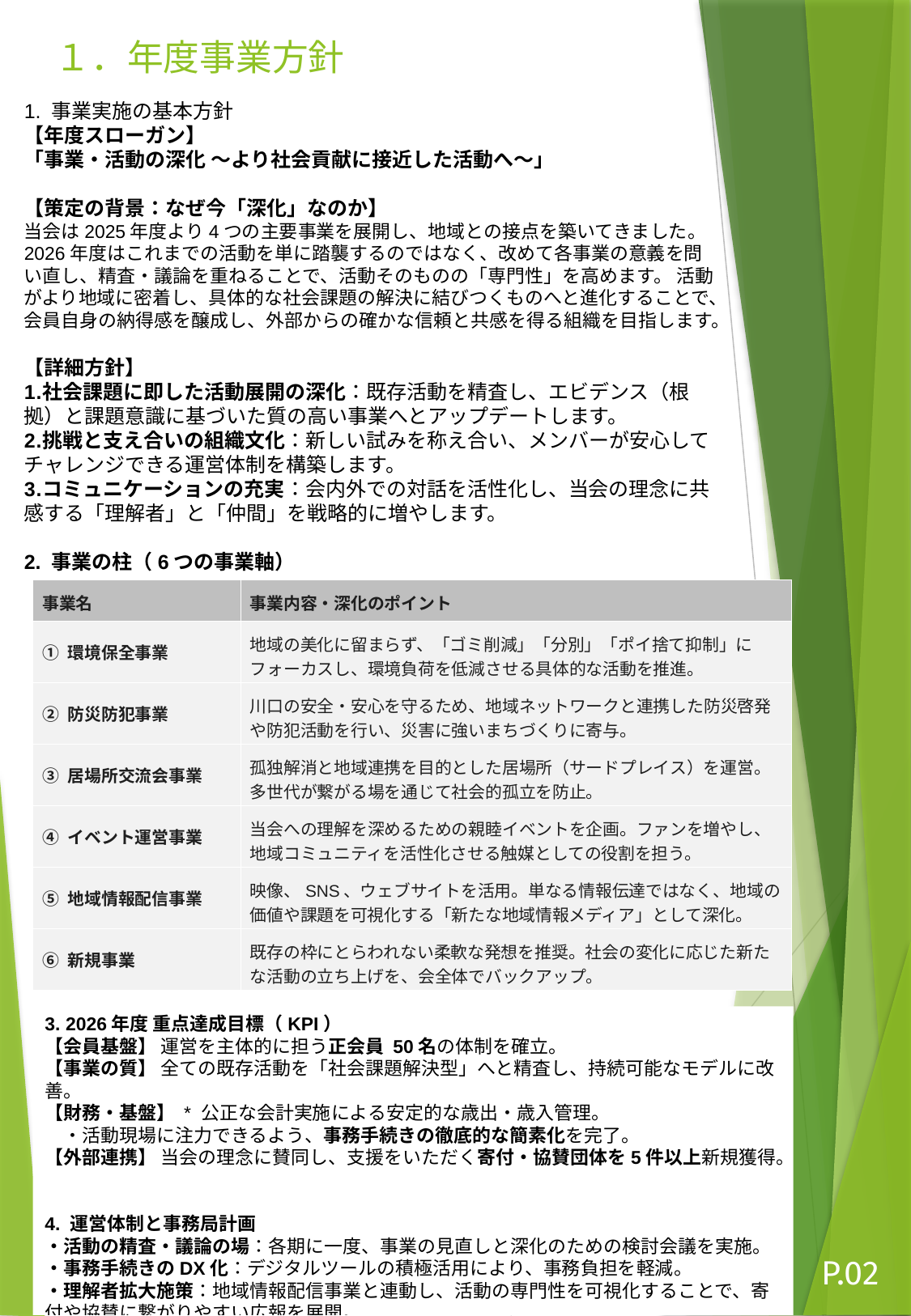

# １．年度事業方針
1. 事業実施の基本方針
【年度スローガン】
「事業・活動の深化 ～より社会貢献に接近した活動へ～」

【策定の背景：なぜ今「深化」なのか】
当会は2025年度より4つの主要事業を展開し、地域との接点を築いてきました。2026年度はこれまでの活動を単に踏襲するのではなく、改めて各事業の意義を問い直し、精査・議論を重ねることで、活動そのものの「専門性」を高めます。 活動がより地域に密着し、具体的な社会課題の解決に結びつくものへと進化することで、会員自身の納得感を醸成し、外部からの確かな信頼と共感を得る組織を目指します。

【詳細方針】
社会課題に即した活動展開の深化：既存活動を精査し、エビデンス（根拠）と課題意識に基づいた質の高い事業へとアップデートします。
挑戦と支え合いの組織文化：新しい試みを称え合い、メンバーが安心してチャレンジできる運営体制を構築します。
コミュニケーションの充実：会内外での対話を活性化し、当会の理念に共感する「理解者」と「仲間」を戦略的に増やします。

2. 事業の柱（6つの事業軸）
| 事業名 | 事業内容・深化のポイント |
| --- | --- |
| ① 環境保全事業 | 地域の美化に留まらず、「ゴミ削減」「分別」「ポイ捨て抑制」にフォーカスし、環境負荷を低減させる具体的な活動を推進。 |
| ② 防災防犯事業 | 川口の安全・安心を守るため、地域ネットワークと連携した防災啓発や防犯活動を行い、災害に強いまちづくりに寄与。 |
| ③ 居場所交流会事業 | 孤独解消と地域連携を目的とした居場所（サードプレイス）を運営。多世代が繋がる場を通じて社会的孤立を防止。 |
| ④ イベント運営事業 | 当会への理解を深めるための親睦イベントを企画。ファンを増やし、地域コミュニティを活性化させる触媒としての役割を担う。 |
| ⑤ 地域情報配信事業 | 映像、SNS、ウェブサイトを活用。単なる情報伝達ではなく、地域の価値や課題を可視化する「新たな地域情報メディア」として深化。 |
| ⑥ 新規事業 | 既存の枠にとらわれない柔軟な発想を推奨。社会の変化に応じた新たな活動の立ち上げを、会全体でバックアップ。 |
3. 2026年度 重点達成目標（KPI）
【会員基盤】 運営を主体的に担う正会員 50名の体制を確立。
【事業の質】 全ての既存活動を「社会課題解決型」へと精査し、持続可能なモデルに改善。
【財務・基盤】 * 公正な会計実施による安定的な歳出・歳入管理。
　・活動現場に注力できるよう、事務手続きの徹底的な簡素化を完了。
【外部連携】 当会の理念に賛同し、支援をいただく寄付・協賛団体を5件以上新規獲得。
4. 運営体制と事務局計画
・活動の精査・議論の場：各期に一度、事業の見直しと深化のための検討会議を実施。
・事務手続きのDX化：デジタルツールの積極活用により、事務負担を軽減。
・理解者拡大施策：地域情報配信事業と連動し、活動の専門性を可視化することで、寄付や協賛に繋がりやすい広報を展開。
P.02